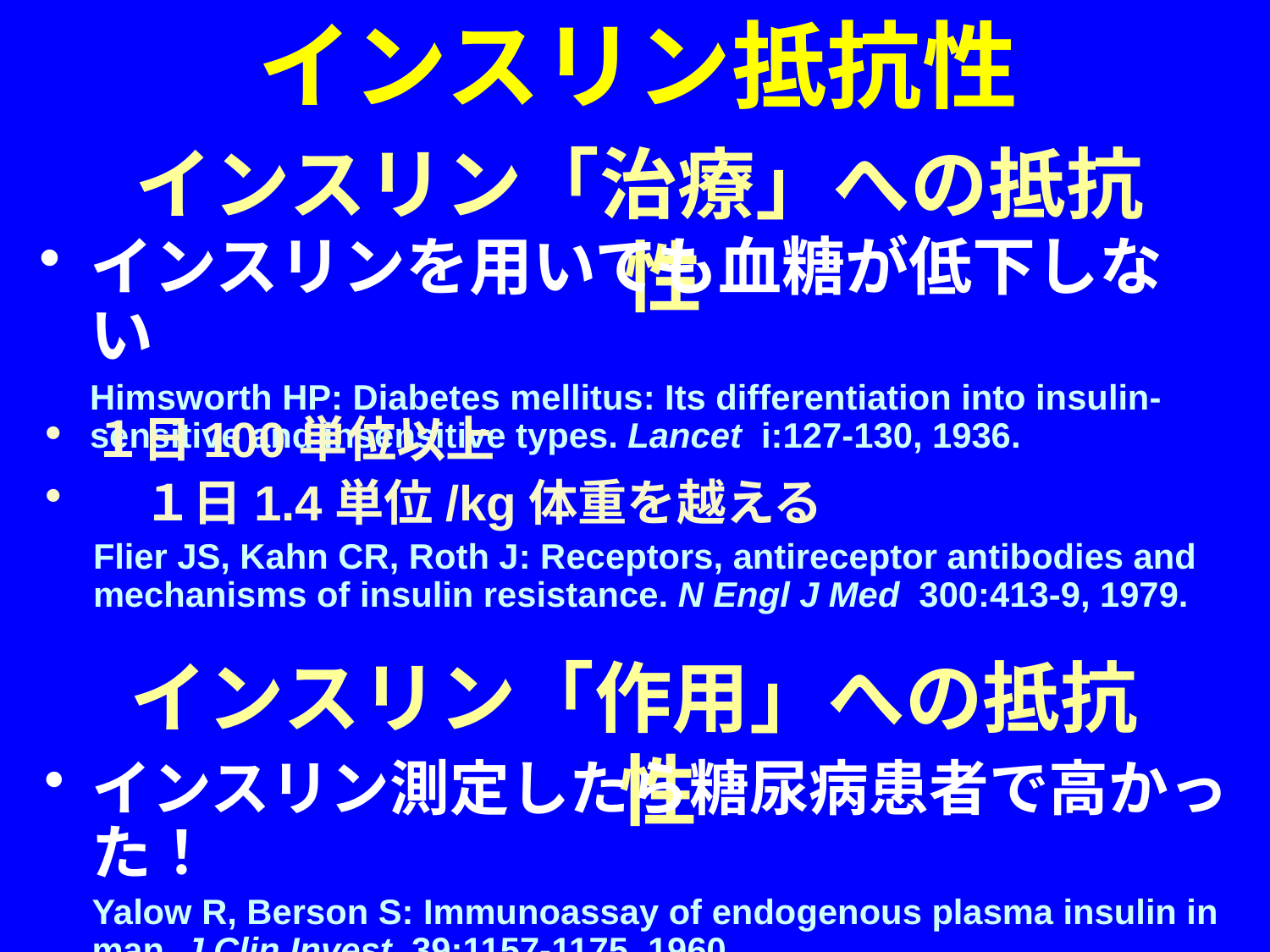

# インスリン抵抗性
インスリン「治療」への抵抗性
インスリンを用いても血糖が低下しない
	Himsworth HP: Diabetes mellitus: Its differentiation into insulin-sensitive and insensitive types. Lancet  i:127-130, 1936.

１日100単位以上
	１日1.4単位/kg体重を越える
	Flier JS, Kahn CR, Roth J: Receptors, antireceptor antibodies and mechanisms of insulin resistance. N Engl J Med  300:413-9, 1979.
インスリン「作用」への抵抗性
インスリン測定したら糖尿病患者で高かった！
	Yalow R, Berson S: Immunoassay of endogenous plasma insulin in man. J Clin Invest  39:1157-1175, 1960.